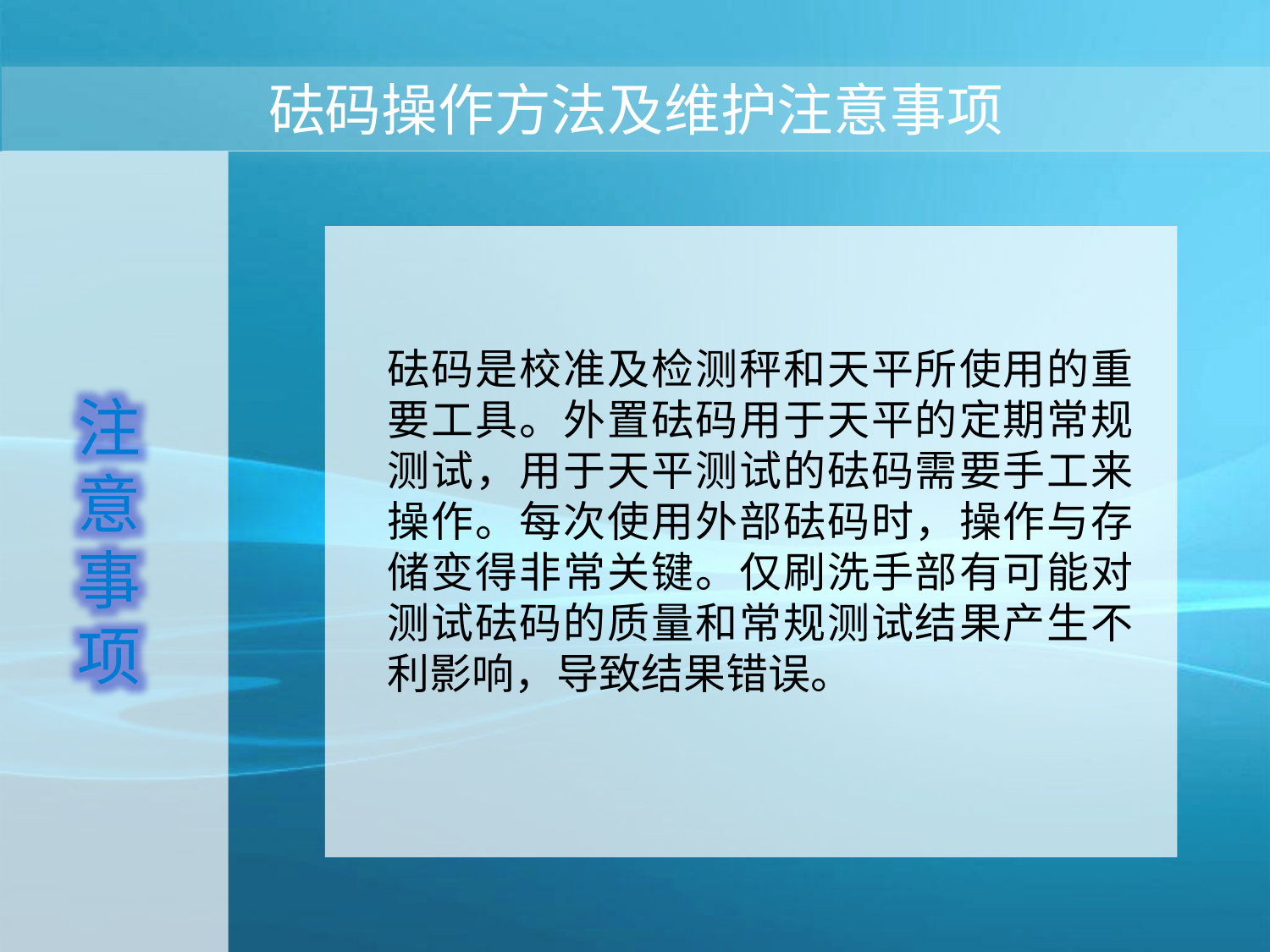

# 砝码操作方法及维护注意事项

砝码是校准及检测秤和天平所使用的重要工具。外置砝码用于天平的定期常规测试，用于天平测试的砝码需要手工来操作。每次使用外部砝码时，操作与存储变得非常关键。仅刷洗手部有可能对测试砝码的质量和常规测试结果产生不利影响，导致结果错误。
注意事项